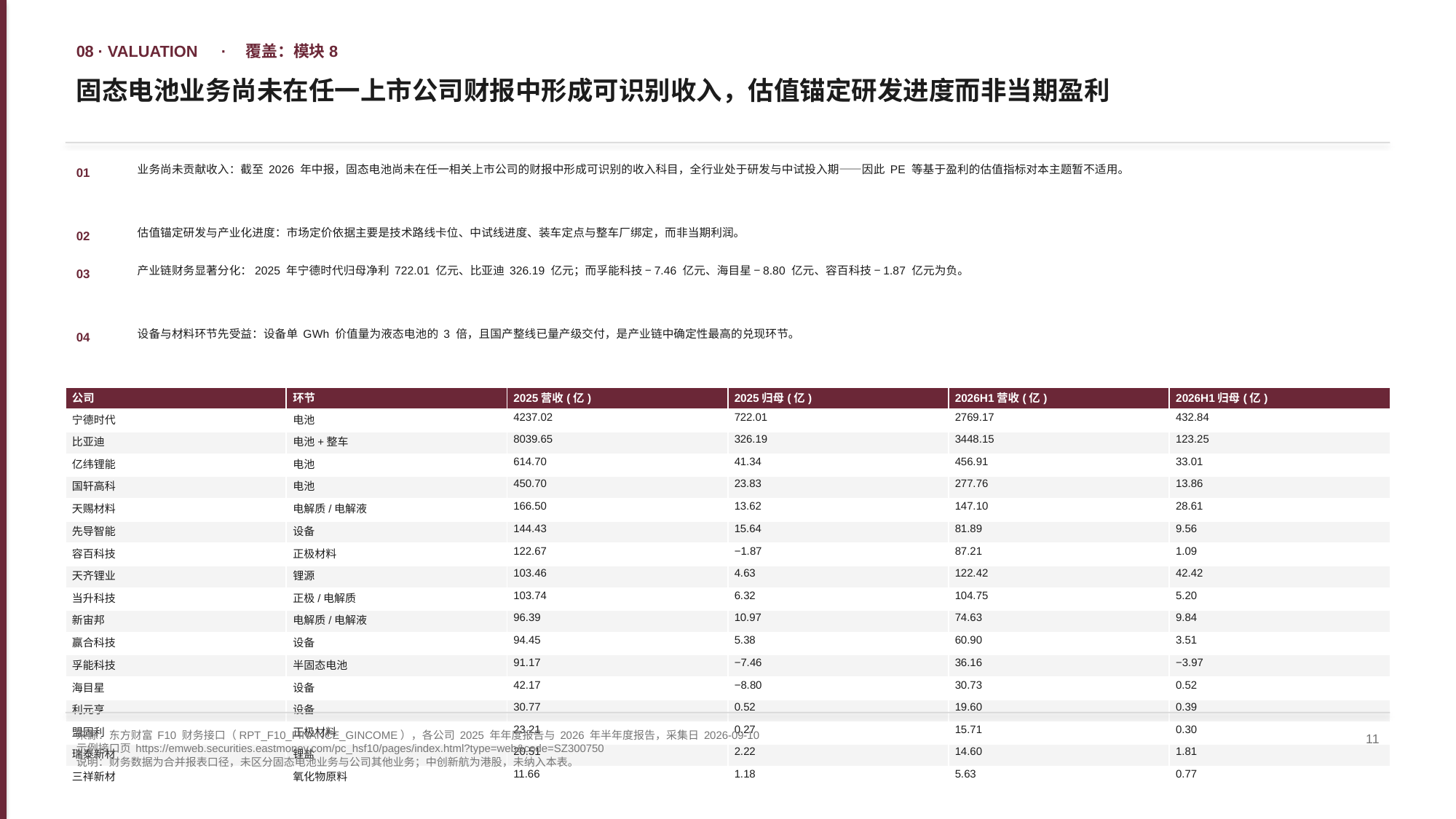

08 · VALUATION　·　覆盖：模块8
固态电池业务尚未在任一上市公司财报中形成可识别收入，估值锚定研发进度而非当期盈利

业务尚未贡献收入：截至 2026 年中报，固态电池尚未在任一相关上市公司的财报中形成可识别的收入科目，全行业处于研发与中试投入期——因此 PE 等基于盈利的估值指标对本主题暂不适用。
01
估值锚定研发与产业化进度：市场定价依据主要是技术路线卡位、中试线进度、装车定点与整车厂绑定，而非当期利润。
02
产业链财务显著分化：2025 年宁德时代归母净利 722.01 亿元、比亚迪 326.19 亿元；而孚能科技 −7.46 亿元、海目星 −8.80 亿元、容百科技 −1.87 亿元为负。
03
设备与材料环节先受益：设备单 GWh 价值量为液态电池的 3 倍，且国产整线已量产级交付，是产业链中确定性最高的兑现环节。
04
| 公司 | 环节 | 2025营收(亿) | 2025归母(亿) | 2026H1营收(亿) | 2026H1归母(亿) |
| --- | --- | --- | --- | --- | --- |
| 宁德时代 | 电池 | 4237.02 | 722.01 | 2769.17 | 432.84 |
| 比亚迪 | 电池+整车 | 8039.65 | 326.19 | 3448.15 | 123.25 |
| 亿纬锂能 | 电池 | 614.70 | 41.34 | 456.91 | 33.01 |
| 国轩高科 | 电池 | 450.70 | 23.83 | 277.76 | 13.86 |
| 天赐材料 | 电解质/电解液 | 166.50 | 13.62 | 147.10 | 28.61 |
| 先导智能 | 设备 | 144.43 | 15.64 | 81.89 | 9.56 |
| 容百科技 | 正极材料 | 122.67 | −1.87 | 87.21 | 1.09 |
| 天齐锂业 | 锂源 | 103.46 | 4.63 | 122.42 | 42.42 |
| 当升科技 | 正极/电解质 | 103.74 | 6.32 | 104.75 | 5.20 |
| 新宙邦 | 电解质/电解液 | 96.39 | 10.97 | 74.63 | 9.84 |
| 赢合科技 | 设备 | 94.45 | 5.38 | 60.90 | 3.51 |
| 孚能科技 | 半固态电池 | 91.17 | −7.46 | 36.16 | −3.97 |
| 海目星 | 设备 | 42.17 | −8.80 | 30.73 | 0.52 |
| 利元亨 | 设备 | 30.77 | 0.52 | 19.60 | 0.39 |
| 盟固利 | 正极材料 | 23.21 | 0.27 | 15.71 | 0.30 |
| 瑞泰新材 | 锂盐 | 20.51 | 2.22 | 14.60 | 1.81 |
| 三祥新材 | 氧化物原料 | 11.66 | 1.18 | 5.63 | 0.77 |

来源：东方财富 F10 财务接口（RPT_F10_FINANCE_GINCOME），各公司 2025 年年度报告与 2026 年半年度报告，采集日 2026-09-10
示例接口页 https://emweb.securities.eastmoney.com/pc_hsf10/pages/index.html?type=web&code=SZ300750
说明：财务数据为合并报表口径，未区分固态电池业务与公司其他业务；中创新航为港股，未纳入本表。
11